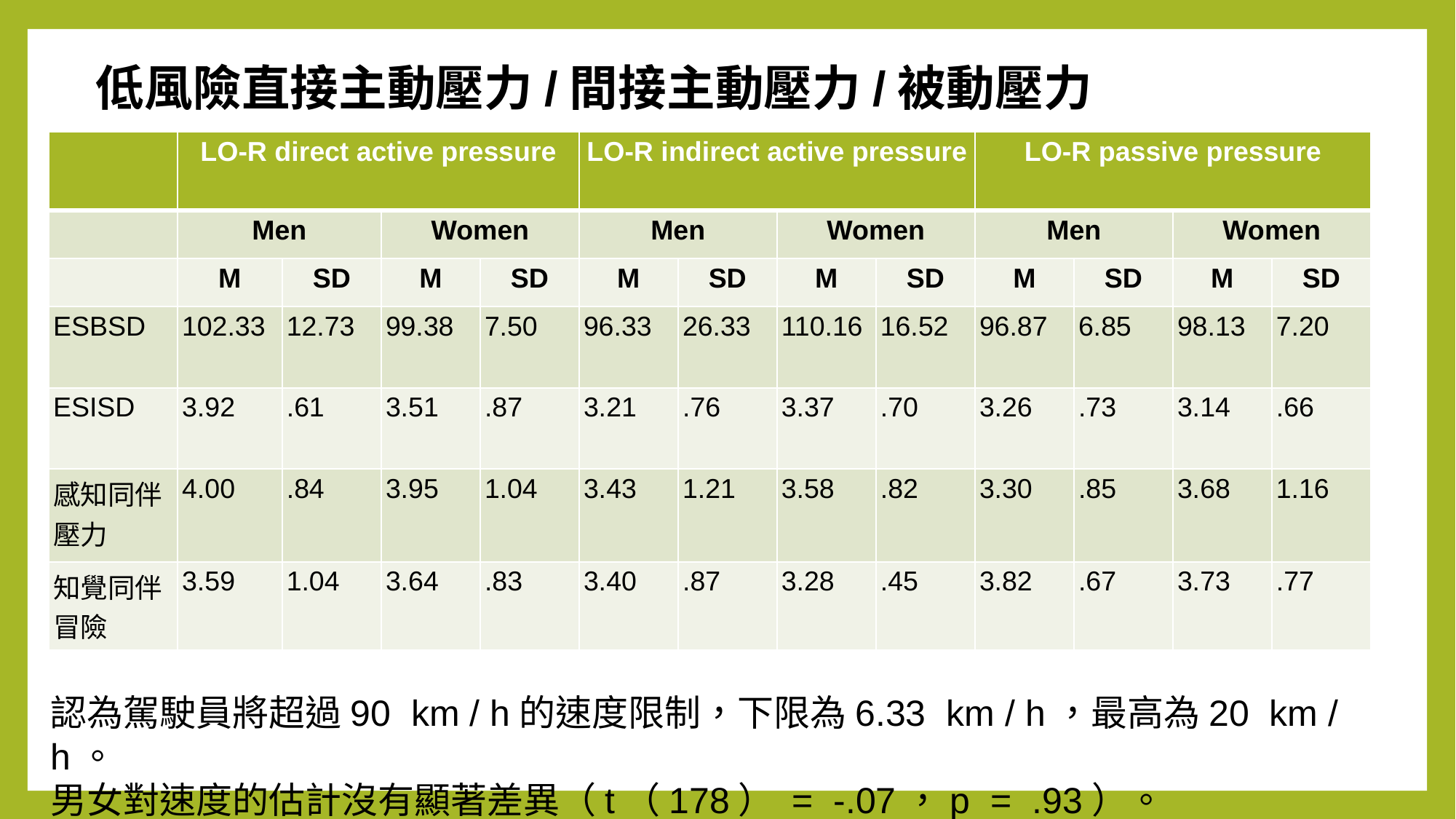

低風險直接主動壓力/間接主動壓力/被動壓力
|  | LO-R direct active pressure |  |  |  | LO-R indirect active pressure |  |  |  | LO-R passive pressure |  |  |  |
| --- | --- | --- | --- | --- | --- | --- | --- | --- | --- | --- | --- | --- |
|  | Men |  | Women |  | Men |  | Women |  | Men |  | Women |  |
|  | M | SD | M | SD | M | SD | M | SD | M | SD | M | SD |
| ESBSD | 102.33 | 12.73 | 99.38 | 7.50 | 96.33 | 26.33 | 110.16 | 16.52 | 96.87 | 6.85 | 98.13 | 7.20 |
| ESISD | 3.92 | .61 | 3.51 | .87 | 3.21 | .76 | 3.37 | .70 | 3.26 | .73 | 3.14 | .66 |
| 感知同伴 壓力 | 4.00 | .84 | 3.95 | 1.04 | 3.43 | 1.21 | 3.58 | .82 | 3.30 | .85 | 3.68 | 1.16 |
| 知覺同伴 冒險 | 3.59 | 1.04 | 3.64 | .83 | 3.40 | .87 | 3.28 | .45 | 3.82 | .67 | 3.73 | .77 |
認為駕駛員將超過90  km / h的速度限制，下限為6.33  km / h，最高為20  km / h。
男女對速度的估計沒有顯著差異（t（178） =  -.07，p  =  .93）。